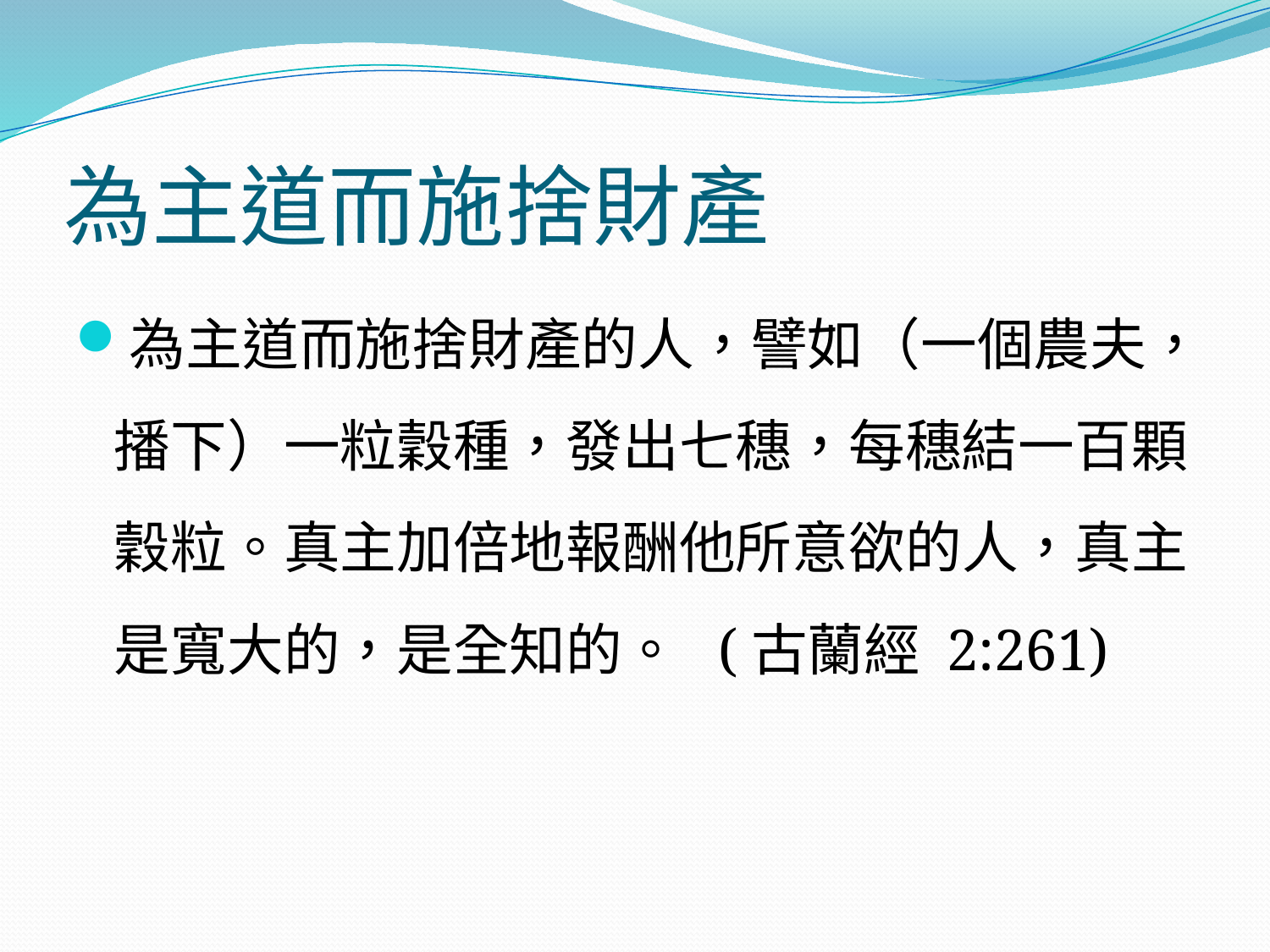

# 為主道而施捨財產
為主道而施捨財產的人，譬如（一個農夫，播下）一粒穀種，發出七穗，每穗結一百顆穀粒。真主加倍地報酬他所意欲的人，真主是寬大的，是全知的。  (古蘭經 2:261)